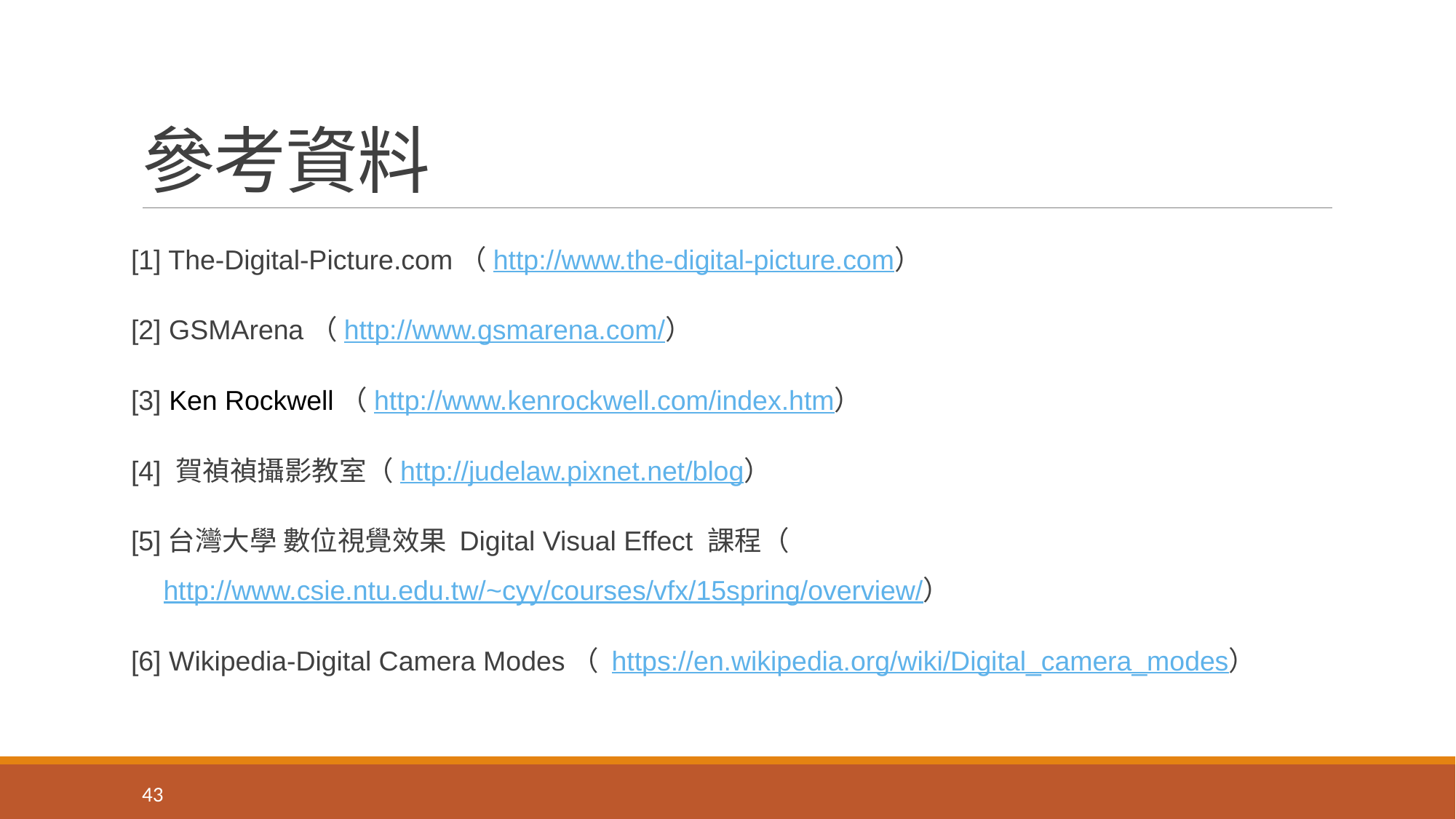

# 參考資料
[1] The-Digital-Picture.com（http://www.the-digital-picture.com）
[2] GSMArena（http://www.gsmarena.com/）
[3] Ken Rockwell（http://www.kenrockwell.com/index.htm）
[4] 賀禎禎攝影教室（http://judelaw.pixnet.net/blog）
[5]台灣大學 數位視覺效果 Digital Visual Effect 課程（http://www.csie.ntu.edu.tw/~cyy/courses/vfx/15spring/overview/）
[6] Wikipedia-Digital Camera Modes（ https://en.wikipedia.org/wiki/Digital_camera_modes）

43